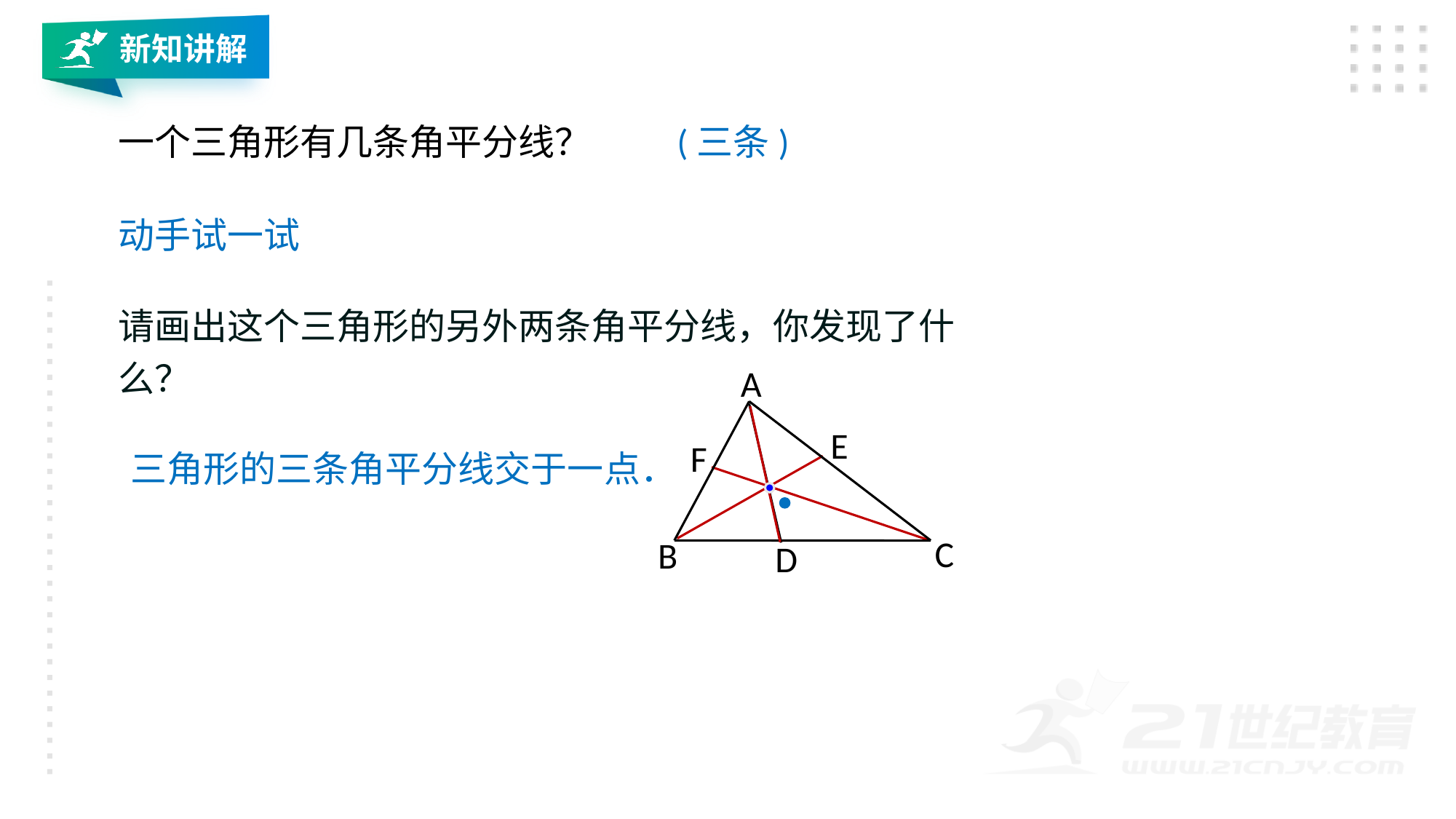

新知讲解
一个三角形有几条角平分线？
(三条)
动手试一试
请画出这个三角形的另外两条角平分线，你发现了什么？
A

E
F
三角形的三条角平分线交于一点．

C
B
D